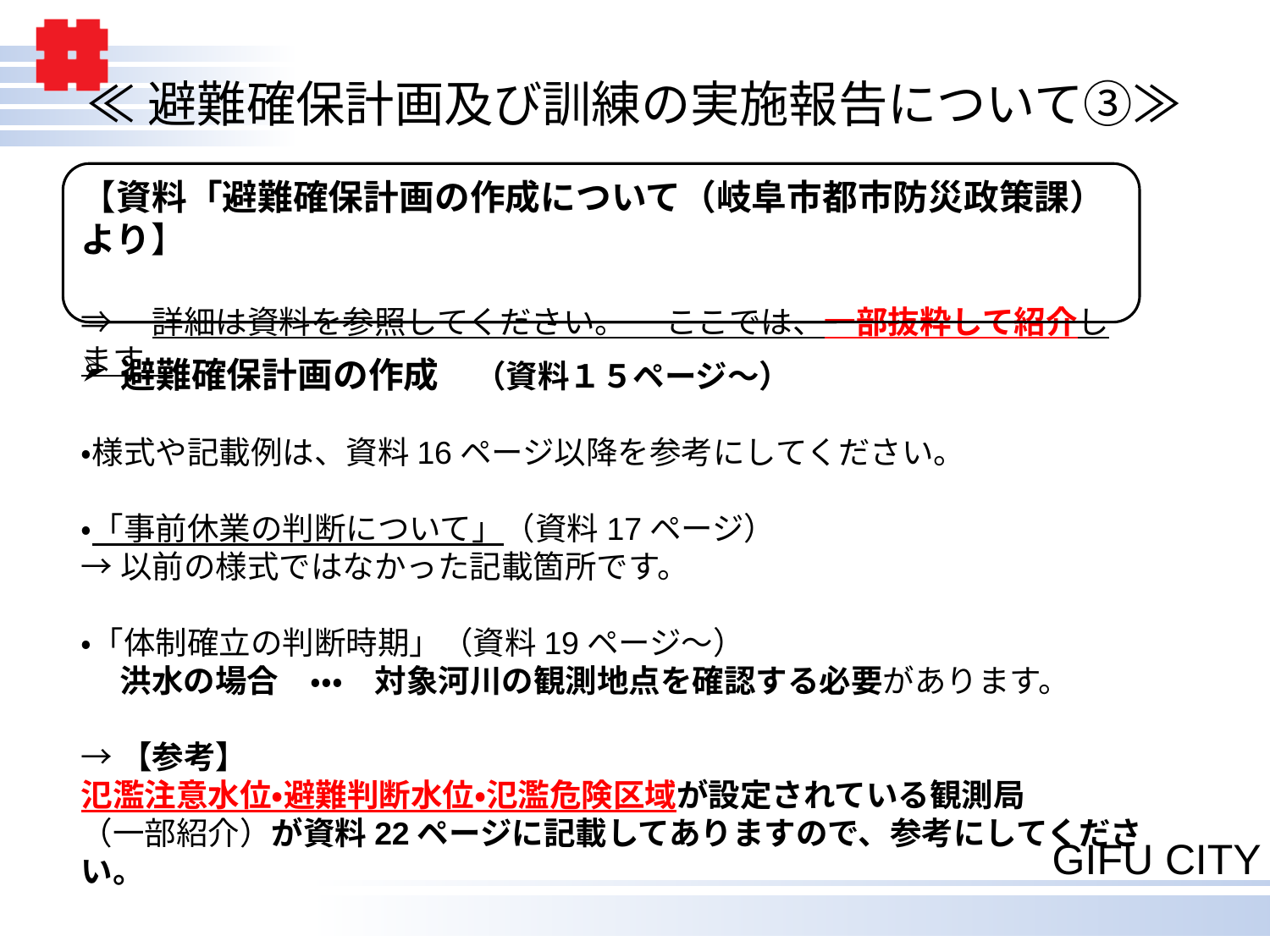

# ≪避難確保計画及び訓練の実施報告について③≫

【資料「避難確保計画の作成について（岐阜市都市防災政策課）より】

⇒　詳細は資料を参照してください。　 ここでは、一部抜粋して紹介します。
避難確保計画の作成　（資料１５ページ～）

・様式や記載例は、資料16ページ以降を参考にしてください。

・「事前休業の判断について」（資料17ページ）
→以前の様式ではなかった記載箇所です。

・「体制確立の判断時期」（資料19ページ～）
　 洪水の場合　・・・　対象河川の観測地点を確認する必要があります。

→【参考】
氾濫注意水位・避難判断水位・氾濫危険区域が設定されている観測局
（一部紹介）が資料22ページに記載してありますので、参考にしてください。